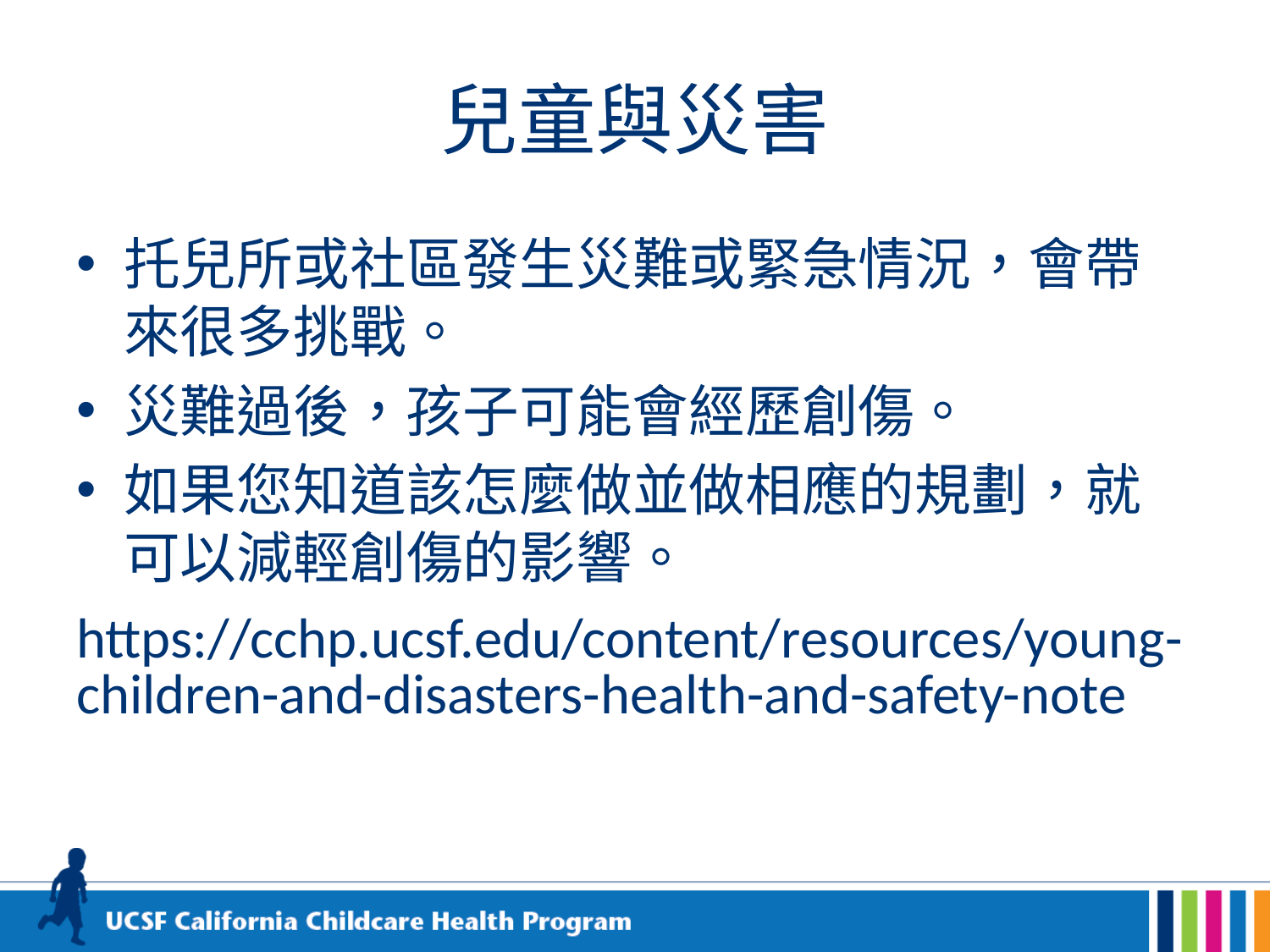

# 兒童與災害
托兒所或社區發生災難或緊急情況，會帶來很多挑戰。
災難過後，孩子可能會經歷創傷。
如果您知道該怎麼做並做相應的規劃，就可以減輕創傷的影響。
https://cchp.ucsf.edu/content/resources/young-children-and-disasters-health-and-safety-note